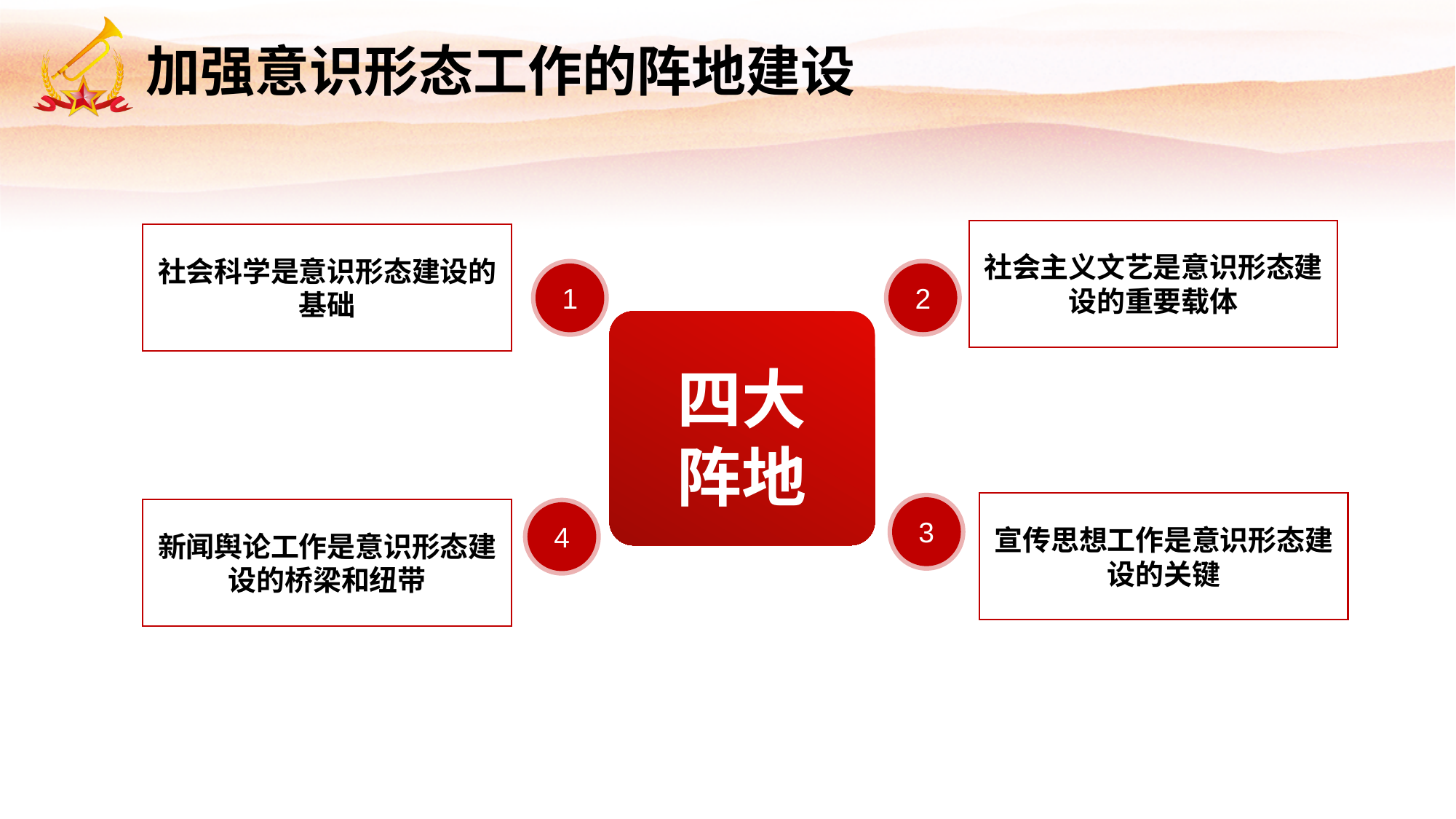

社会主义文艺是意识形态建设的重要载体
社会科学是意识形态建设的基础
2
1

四大
阵地
宣传思想工作是意识形态建设的关键
3
新闻舆论工作是意识形态建设的桥梁和纽带
4